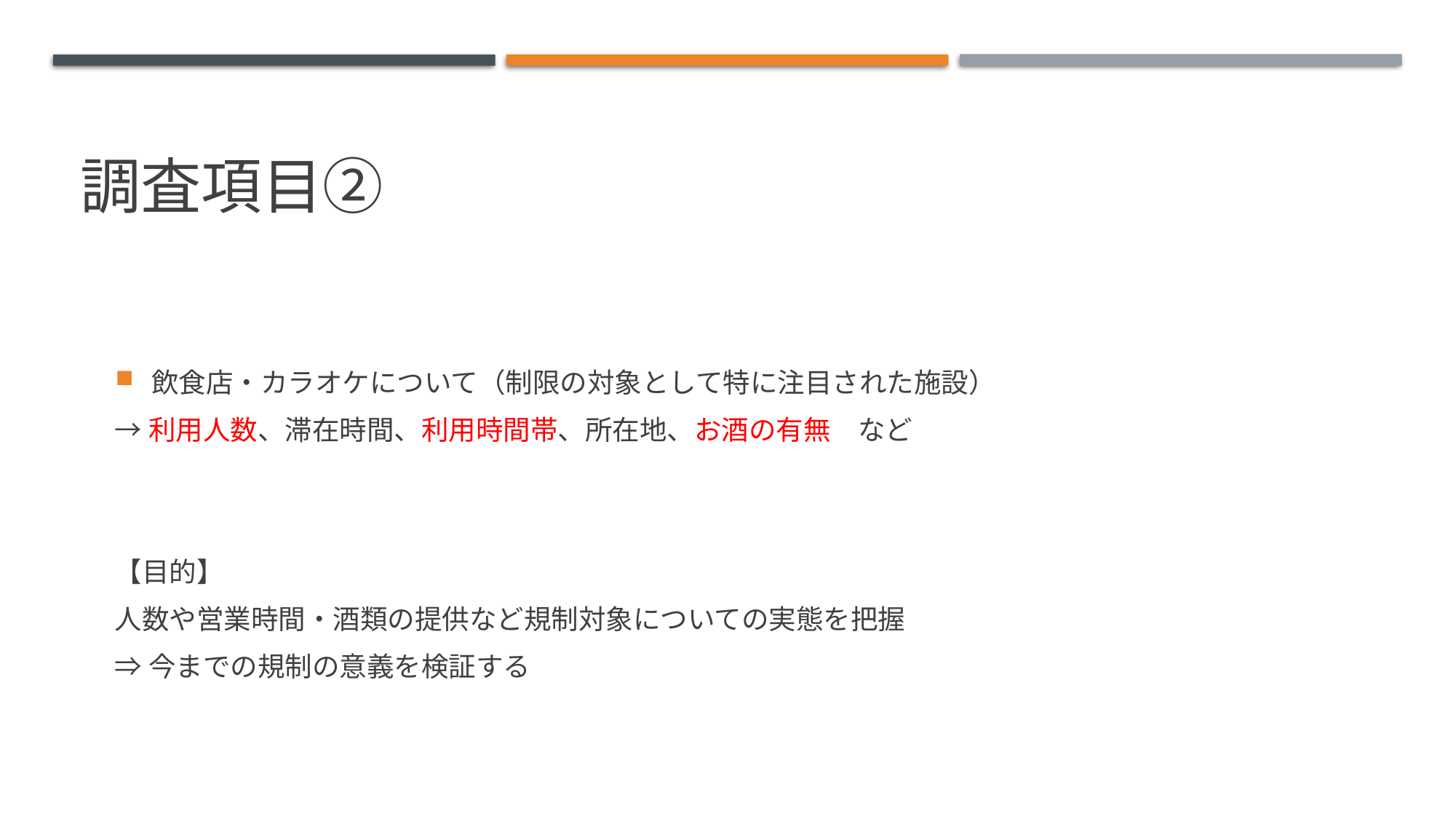

# 調査項目②
飲食店・カラオケについて（制限の対象として特に注目された施設）
→利用人数、滞在時間、利用時間帯、所在地、お酒の有無　など

【目的】
人数や営業時間・酒類の提供など規制対象についての実態を把握
⇒今までの規制の意義を検証する